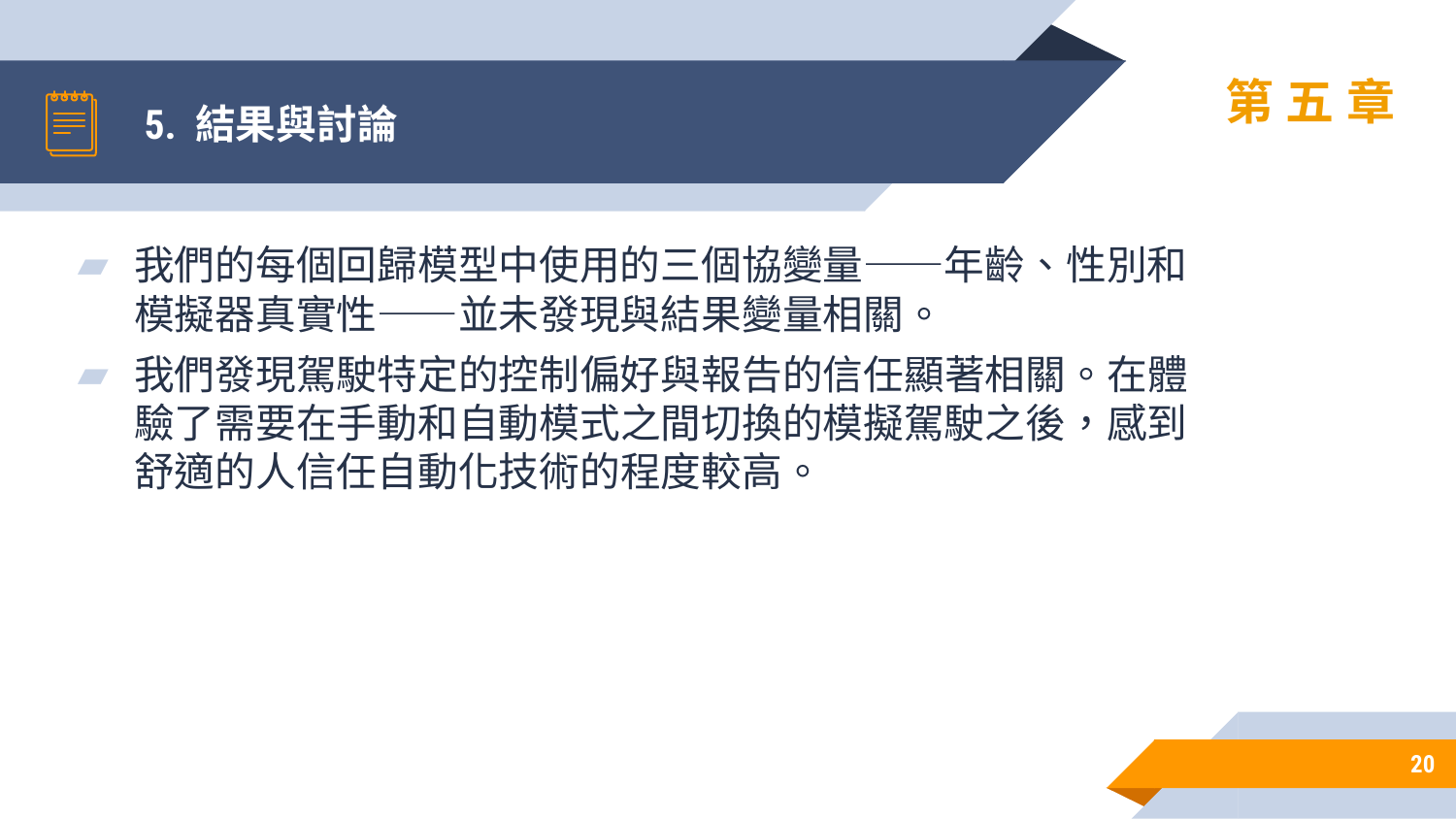

# 5. 結果與討論
第五章

我們的每個回歸模型中使用的三個協變量——年齡、性別和模擬器真實性——並未發現與結果變量相關。
我們發現駕駛特定的控制偏好與報告的信任顯著相關。在體驗了需要在手動和自動模式之間切換的模擬駕駛之後，感到舒適的人信任自動化技術的程度較高。

20